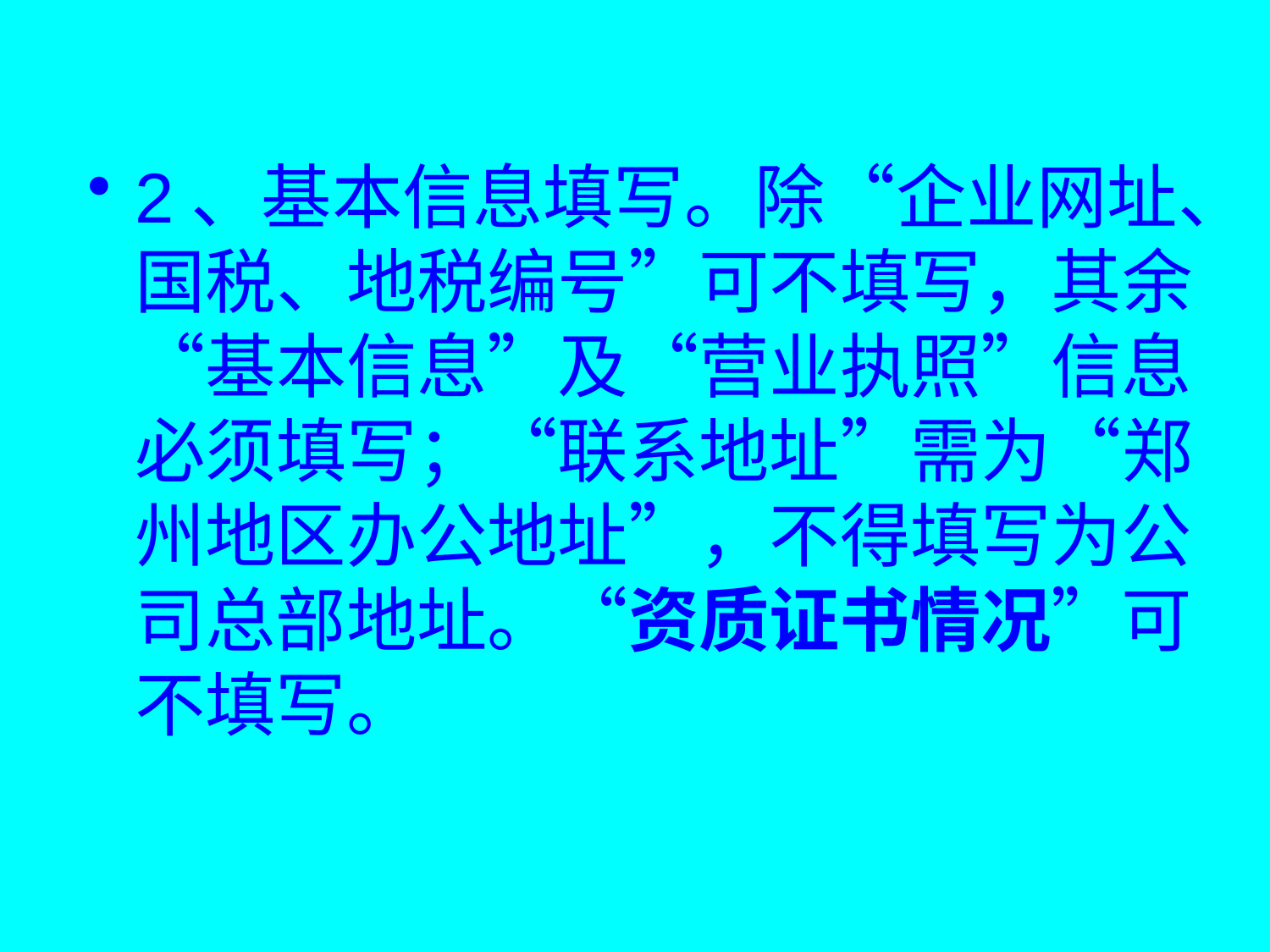

2、基本信息填写。除“企业网址、国税、地税编号”可不填写，其余“基本信息”及“营业执照”信息必须填写；“联系地址”需为“郑州地区办公地址”，不得填写为公司总部地址。“资质证书情况”可不填写。